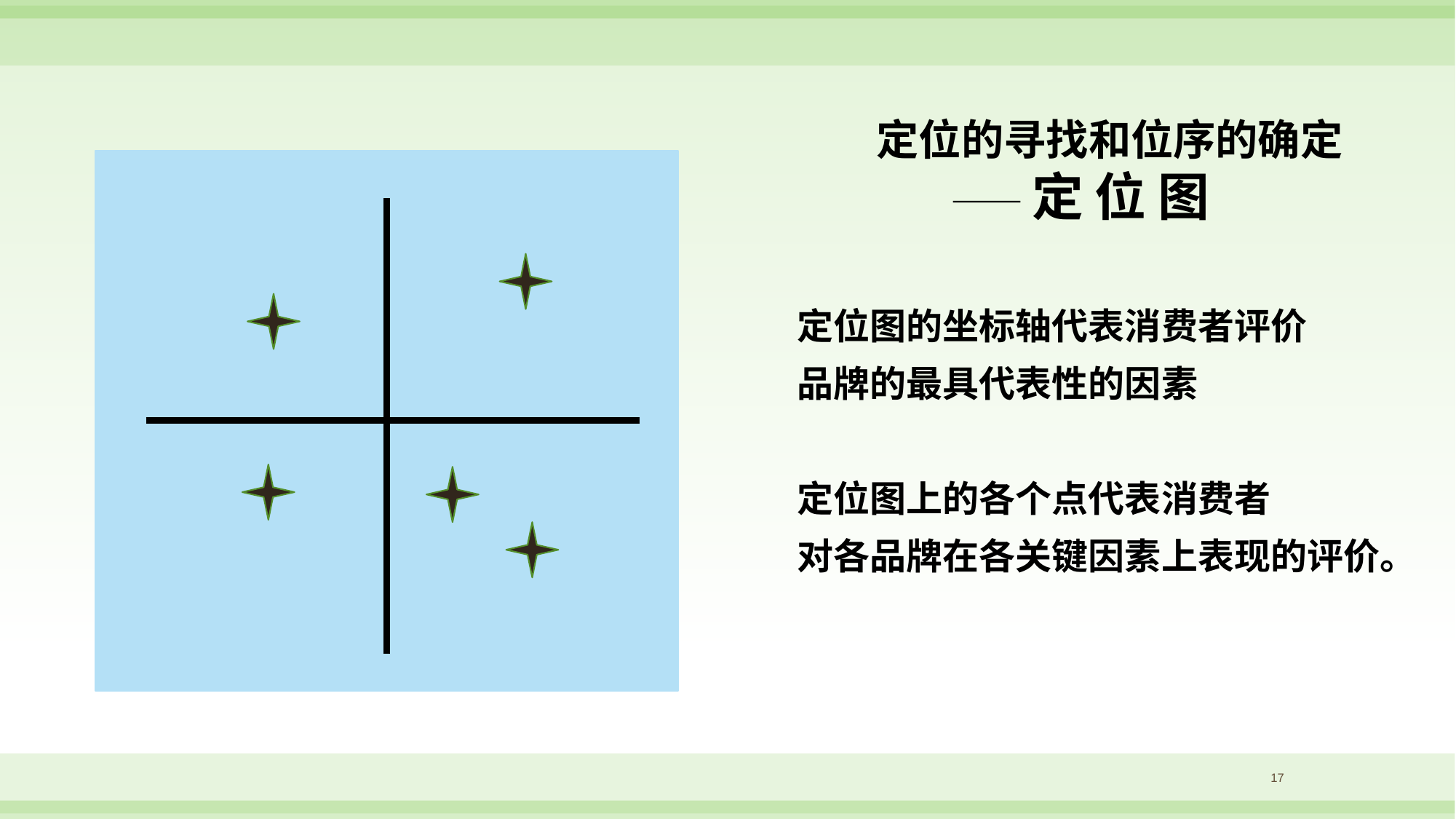

定位的寻找和位序的确定
         ——定 位 图

定位图的坐标轴代表消费者评价
品牌的最具代表性的因素

定位图上的各个点代表消费者
对各品牌在各关键因素上表现的评价。

17